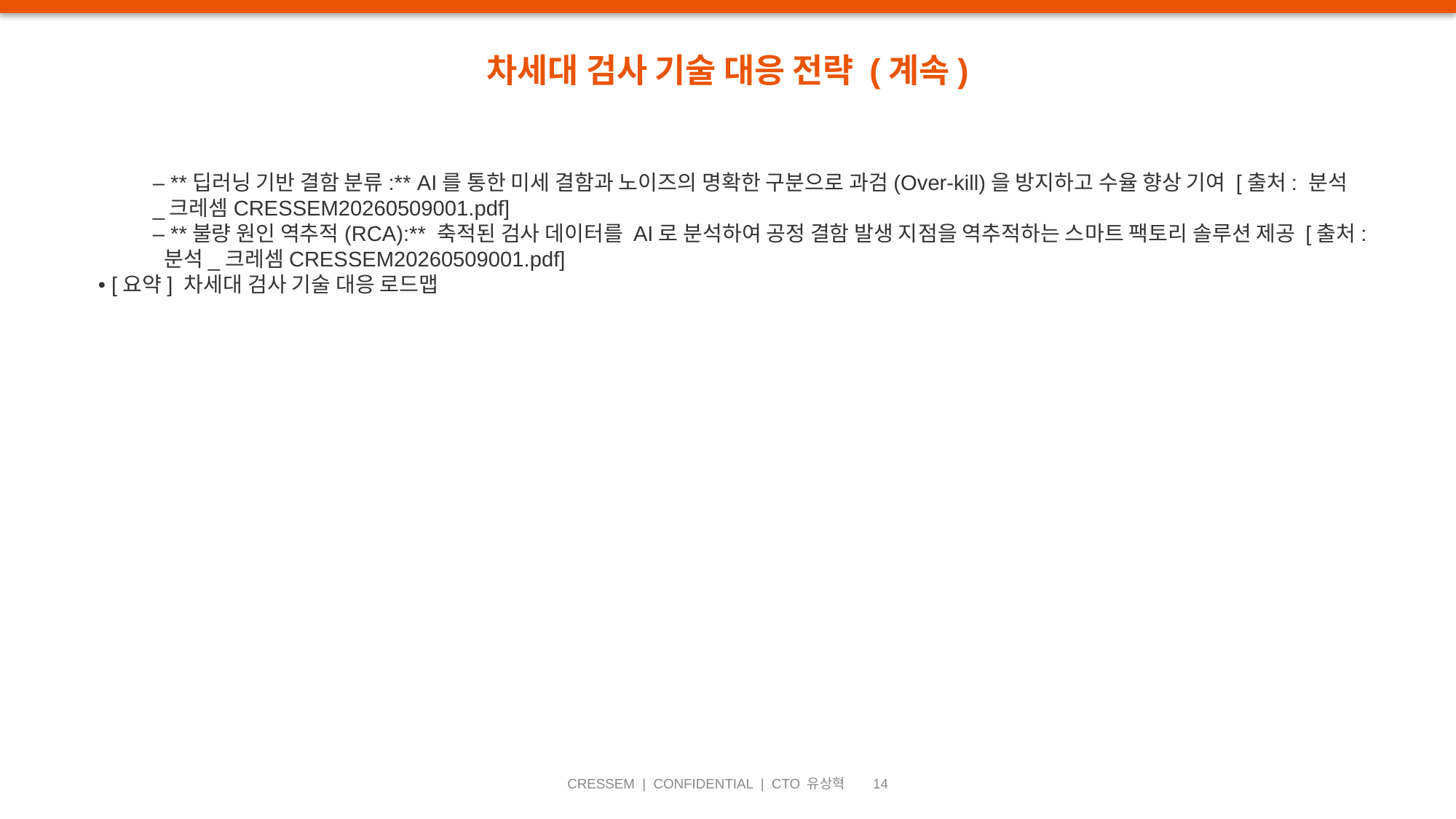

차세대 검사 기술 대응 전략 (계속)
– **딥러닝 기반 결함 분류:** AI를 통한 미세 결함과 노이즈의 명확한 구분으로 과검(Over-kill)을 방지하고 수율 향상 기여 [출처: 분석_크레셈CRESSEM20260509001.pdf]
– **불량 원인 역추적(RCA):** 축적된 검사 데이터를 AI로 분석하여 공정 결함 발생 지점을 역추적하는 스마트 팩토리 솔루션 제공 [출처: 분석_크레셈CRESSEM20260509001.pdf]
• [요약] 차세대 검사 기술 대응 로드맵
CRESSEM  |  CONFIDENTIAL  |  CTO 유상혁        14